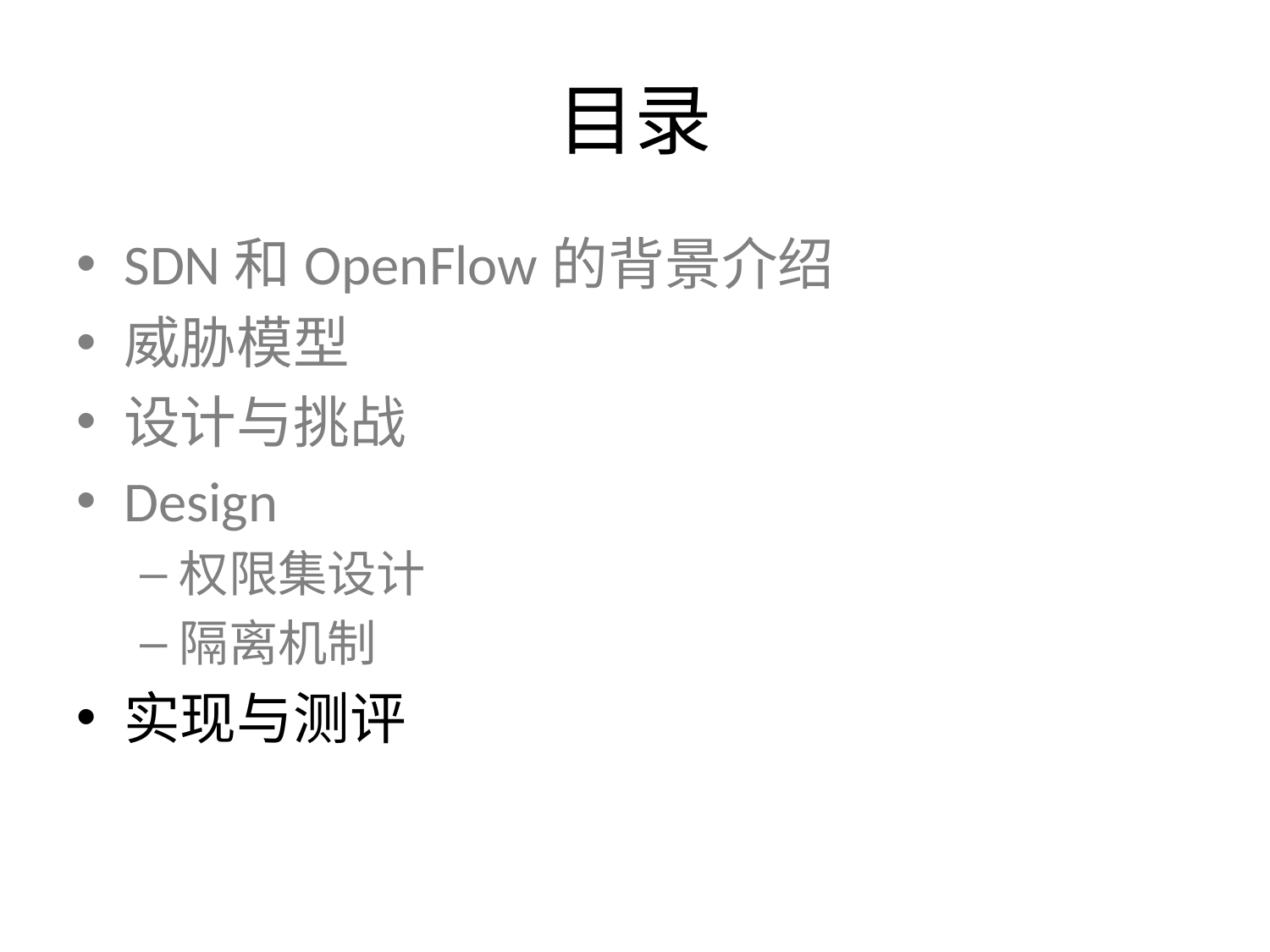

# 目录
SDN和OpenFlow的背景介绍
威胁模型
设计与挑战
Design
权限集设计
隔离机制
实现与测评